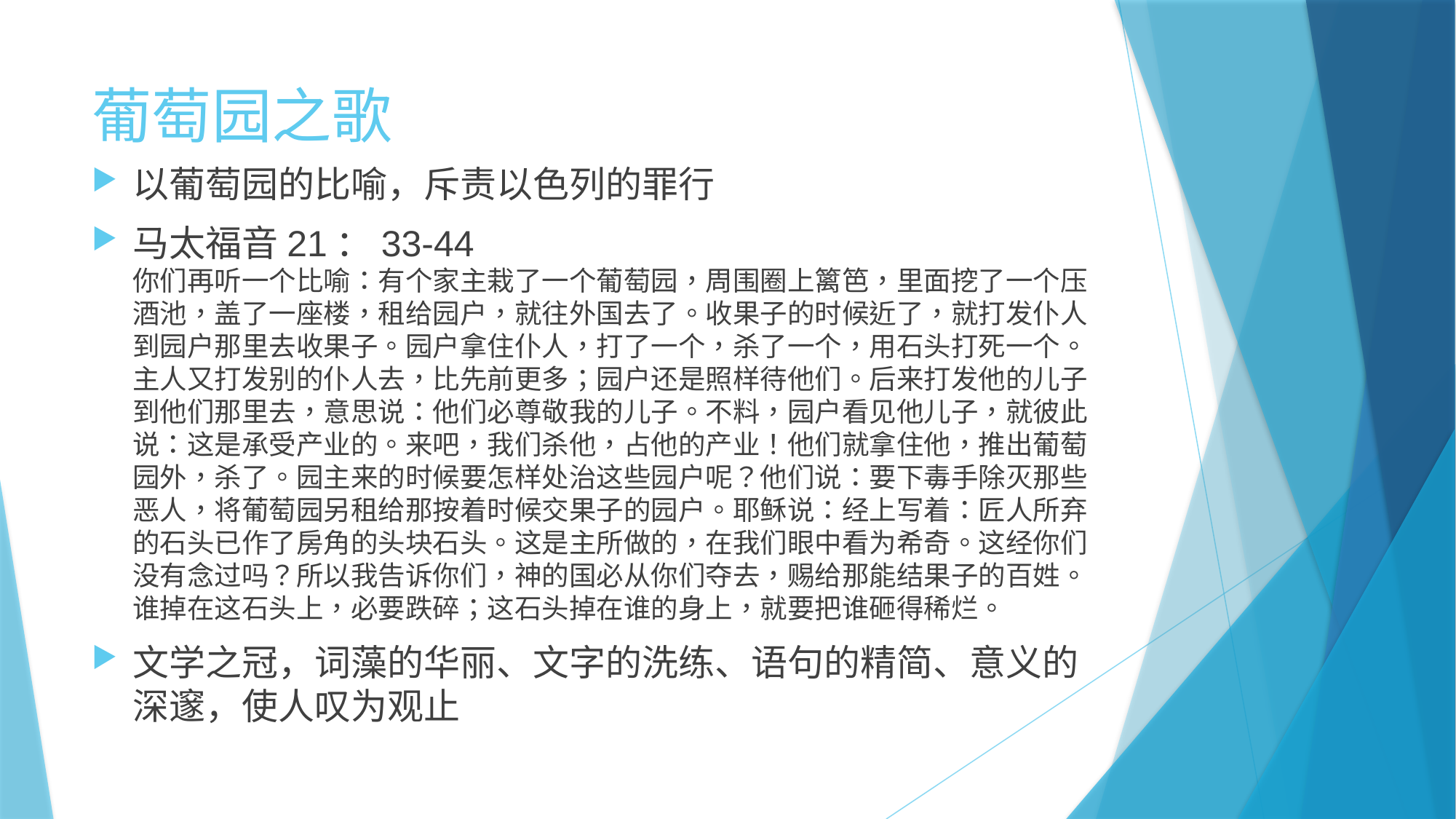

# 葡萄园之歌
以葡萄园的比喻，斥责以色列的罪行
马太福音21：33-44
你们再听一个比喻：有个家主栽了一个葡萄园，周围圈上篱笆，里面挖了一个压酒池，盖了一座楼，租给园户，就往外国去了。收果子的时候近了，就打发仆人到园户那里去收果子。园户拿住仆人，打了一个，杀了一个，用石头打死一个。主人又打发别的仆人去，比先前更多；园户还是照样待他们。后来打发他的儿子到他们那里去，意思说：他们必尊敬我的儿子。不料，园户看见他儿子，就彼此说：这是承受产业的。来吧，我们杀他，占他的产业！他们就拿住他，推出葡萄园外，杀了。园主来的时候要怎样处治这些园户呢？他们说：要下毒手除灭那些恶人，将葡萄园另租给那按着时候交果子的园户。耶稣说：经上写着：匠人所弃的石头已作了房角的头块石头。这是主所做的，在我们眼中看为希奇。这经你们没有念过吗？所以我告诉你们，神的国必从你们夺去，赐给那能结果子的百姓。谁掉在这石头上，必要跌碎；这石头掉在谁的身上，就要把谁砸得稀烂。
文学之冠，词藻的华丽、文字的洗练、语句的精简、意义的深邃，使人叹为观止